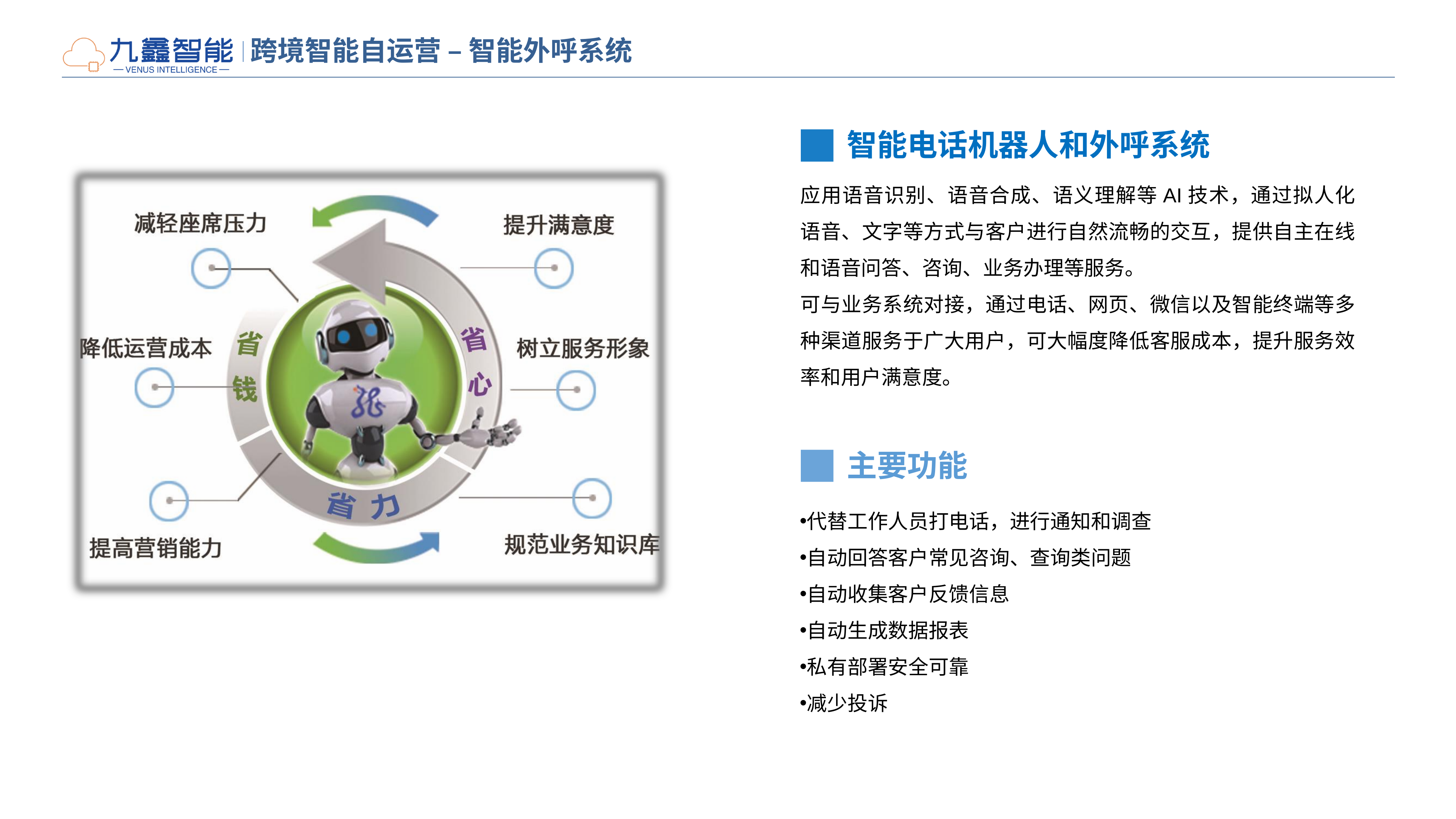

跨境智能自运营 – 智能外呼系统
智能电话机器人和外呼系统

应用语音识别、语音合成、语义理解等AI技术，通过拟人化语音、文字等方式与客户进行自然流畅的交互，提供自主在线和语音问答、咨询、业务办理等服务。
可与业务系统对接，通过电话、网页、微信以及智能终端等多种渠道服务于广大用户，可大幅度降低客服成本，提升服务效率和用户满意度。
主要功能

代替工作人员打电话，进行通知和调查
自动回答客户常见咨询、查询类问题
自动收集客户反馈信息
自动生成数据报表
私有部署安全可靠
减少投诉